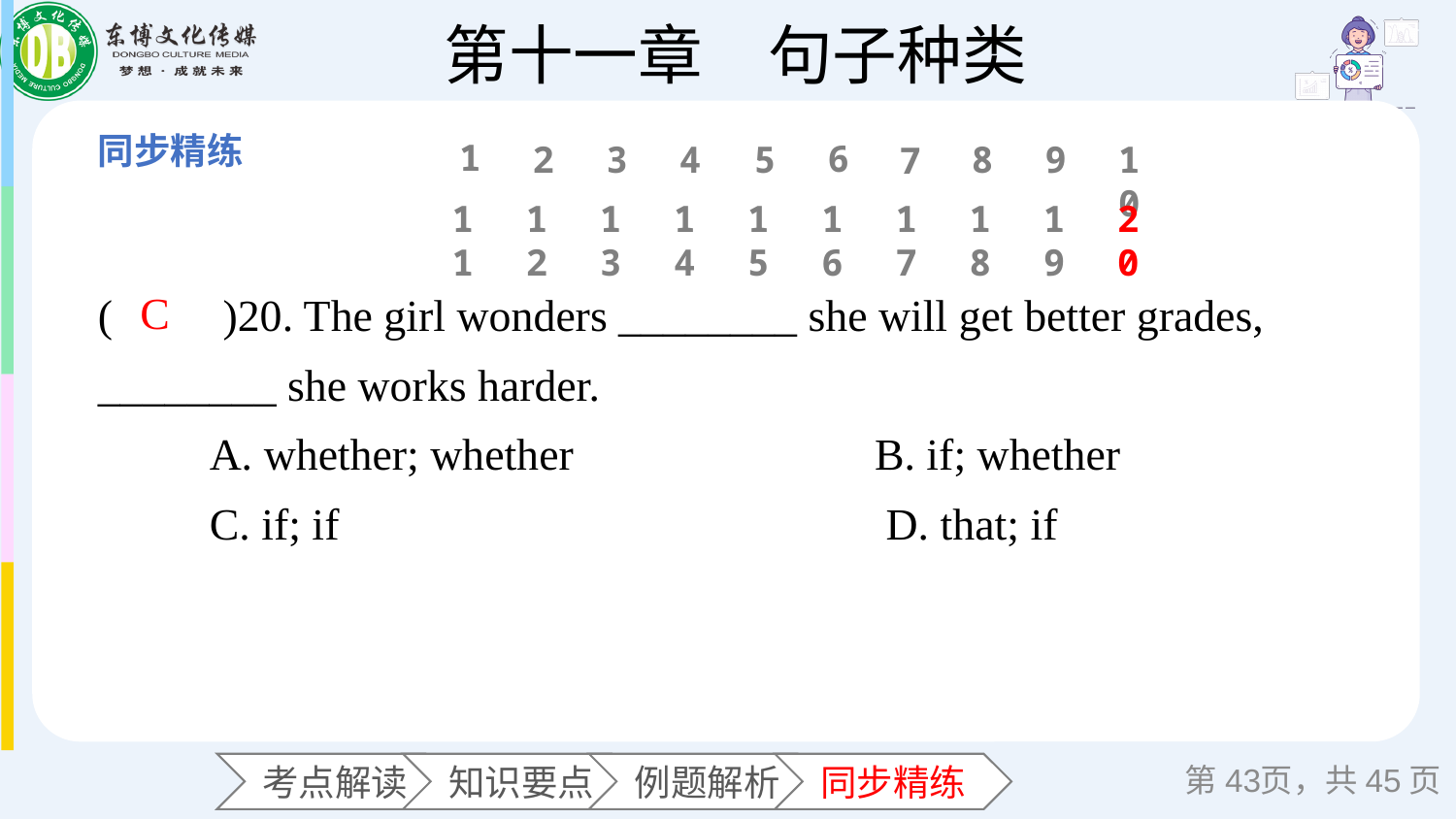

1
6
2
3
4
5
8
9
10
7
11
12
13
14
15
16
17
18
19
20
(　　)20. The girl wonders ________ she will get better grades, ________ she works harder.
          A. whether; whether                           B. if; whether
          C. if; if                                                 D. that; if
C
第43页，共45页